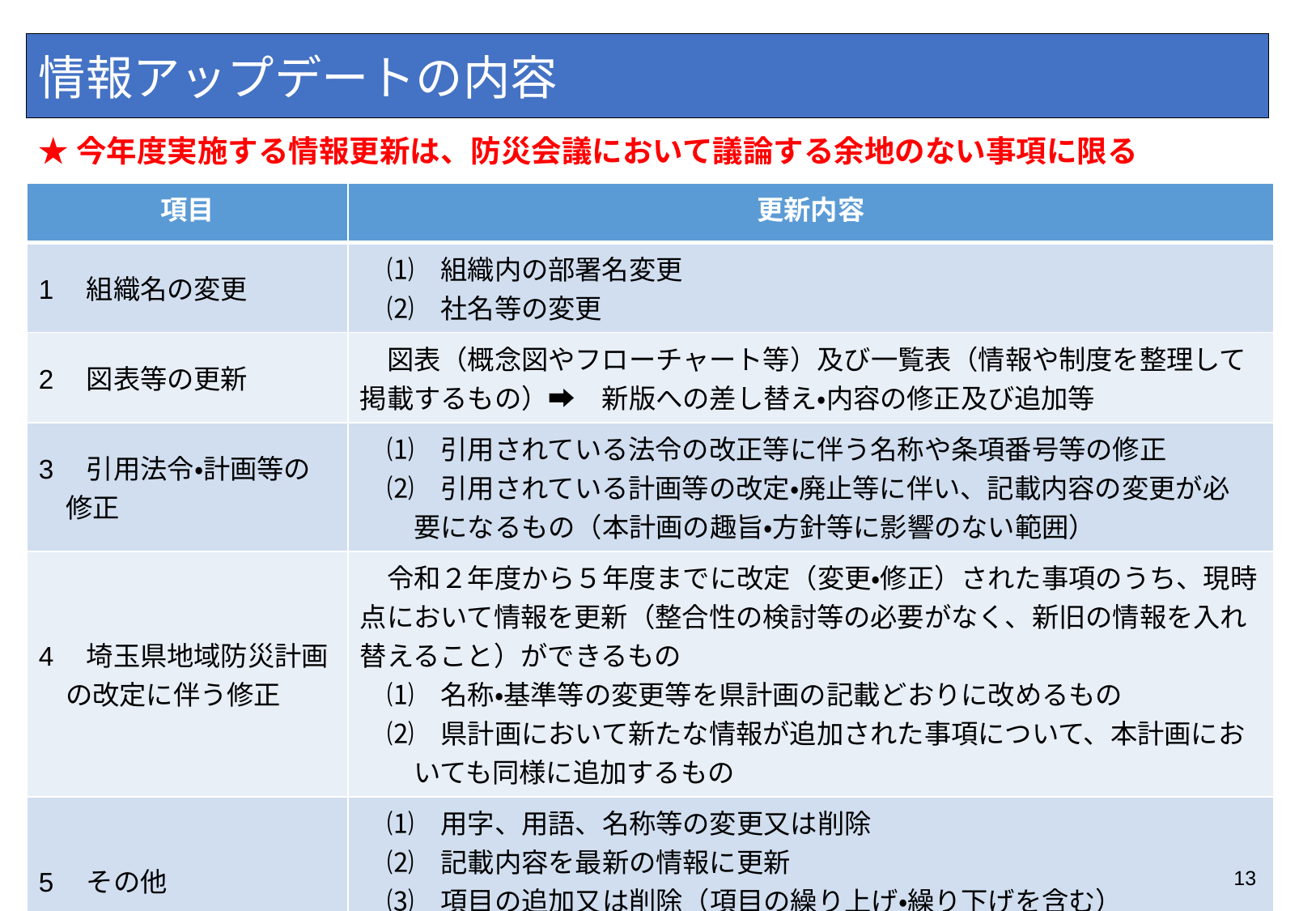

情報アップデートの内容
★今年度実施する情報更新は、防災会議において議論する余地のない事項に限る
| 項目 | 更新内容 |
| --- | --- |
| 1　組織名の変更 | ⑴　組織内の部署名変更 　⑵　社名等の変更 |
| 2　図表等の更新 | 図表（概念図やフローチャート等）及び一覧表（情報や制度を整理して掲載するもの）➡　新版への差し替え・内容の修正及び追加等 |
| 3　引用法令・計画等の 　修正 | ⑴　引用されている法令の改正等に伴う名称や条項番号等の修正 　⑵　引用されている計画等の改定・廃止等に伴い、記載内容の変更が必 　　要になるもの（本計画の趣旨・方針等に影響のない範囲） |
| 4　埼玉県地域防災計画 　の改定に伴う修正 | 令和２年度から５年度までに改定（変更・修正）された事項のうち、現時点において情報を更新（整合性の検討等の必要がなく、新旧の情報を入れ替えること）ができるもの 　⑴　名称・基準等の変更等を県計画の記載どおりに改めるもの 　⑵　県計画において新たな情報が追加された事項について、本計画にお 　　いても同様に追加するもの |
| 5　その他 | ⑴　用字、用語、名称等の変更又は削除 　⑵　記載内容を最新の情報に更新 　⑶　項目の追加又は削除（項目の繰り上げ・繰り下げを含む） 　⑷　図表等の追加（挿入）又は削除 |
13